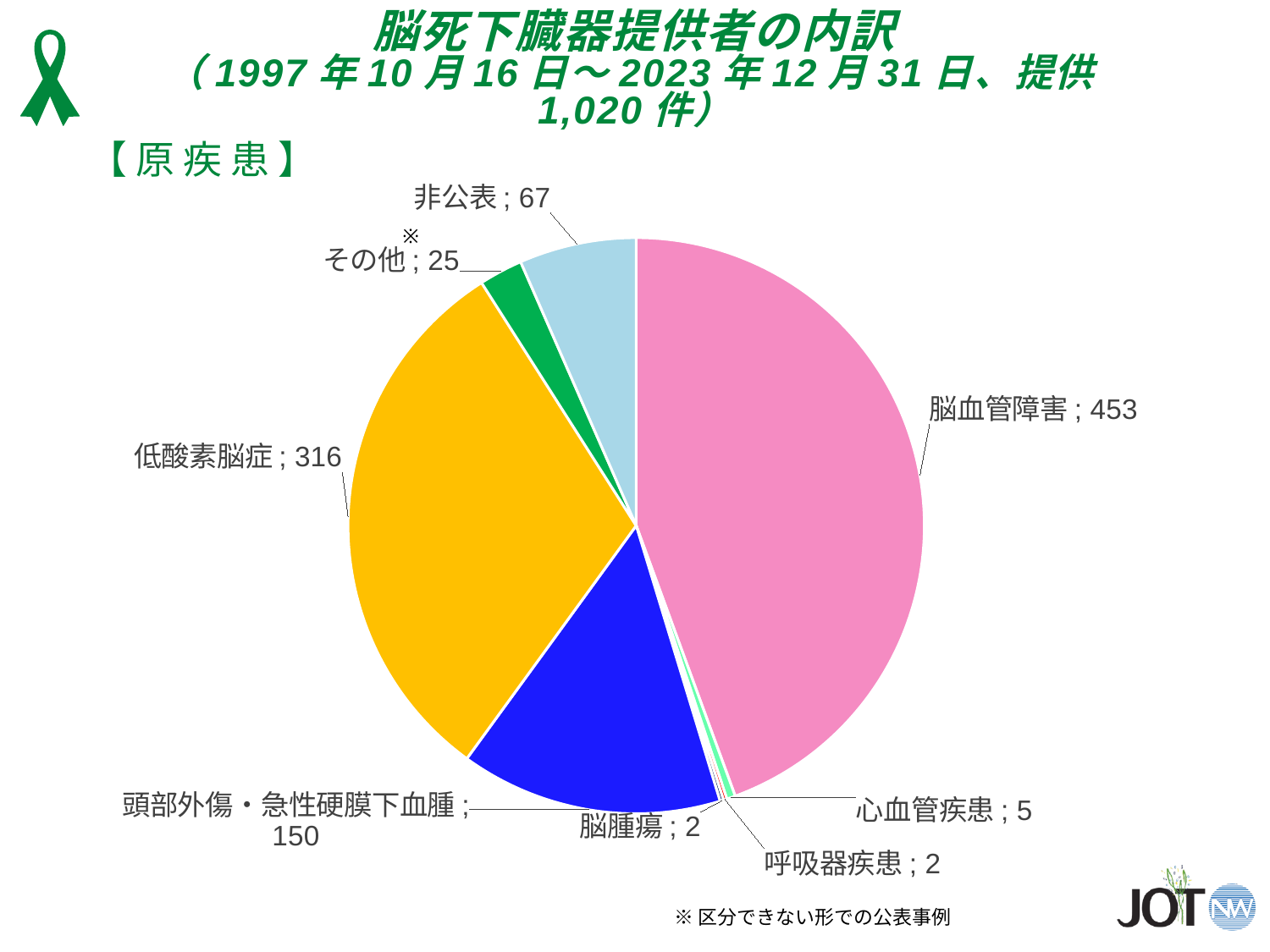

脳死下臓器提供者の内訳
（1997年10月16日～2023年12月31日、提供1,020件）

### Chart

| Category | 人数 |
|---|---|
| 脳血管障害 | 453.0 |
| 心血管疾患 | 5.0 |
| 呼吸器疾患 | 2.0 |
| 脳腫瘍 | 2.0 |
| 頭部外傷・急性硬膜下血腫 | 150.0 |
| 低酸素脳症 | 316.0 |
| その他 | 25.0 |
| 非公表 | 67.0 |
【 原 疾 患 】
※
※区分できない形での公表事例